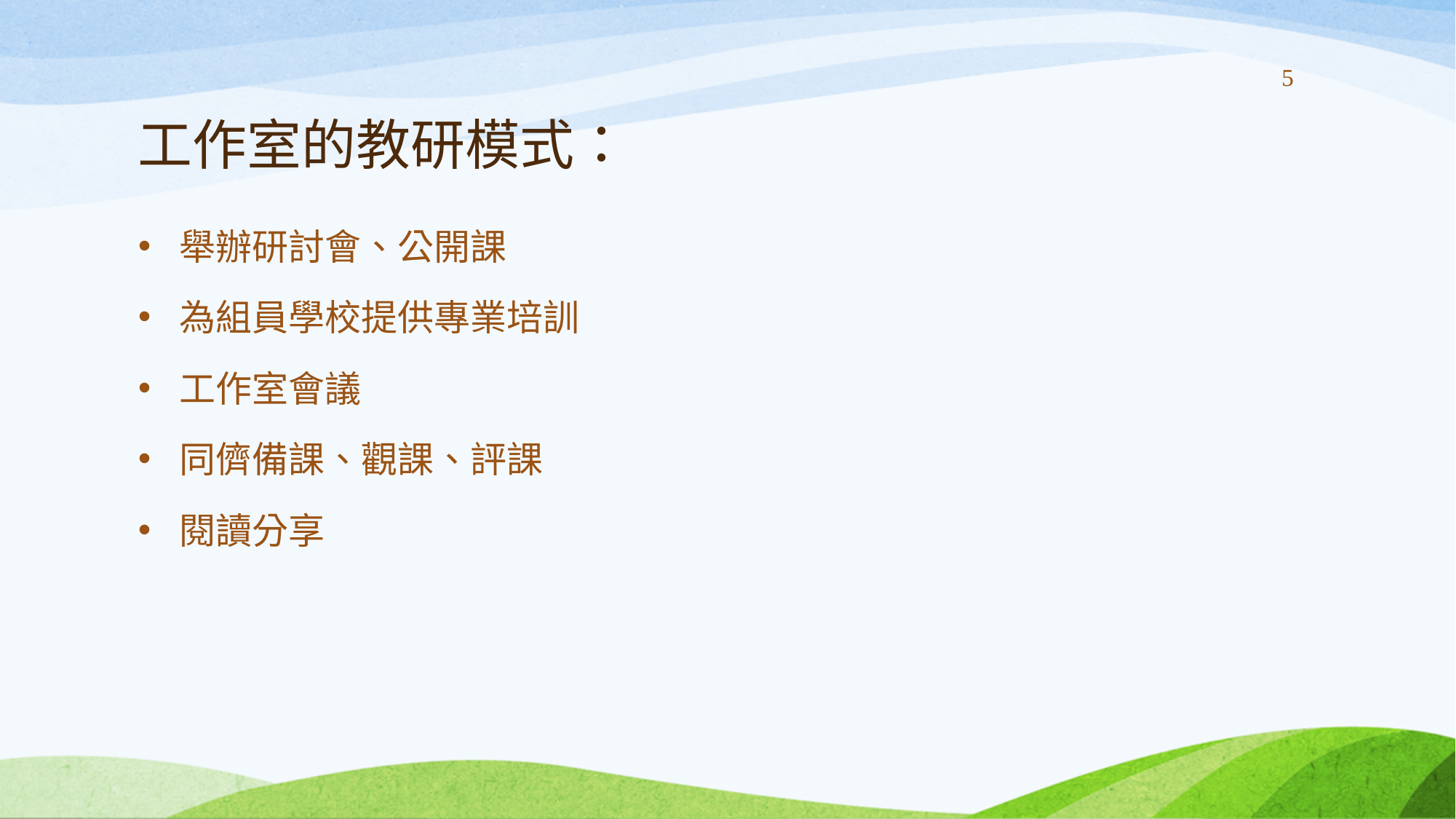

# 工作室的教研模式：
5
舉辦研討會、公開課
為組員學校提供專業培訓
工作室會議
同儕備課、觀課、評課
閱讀分享